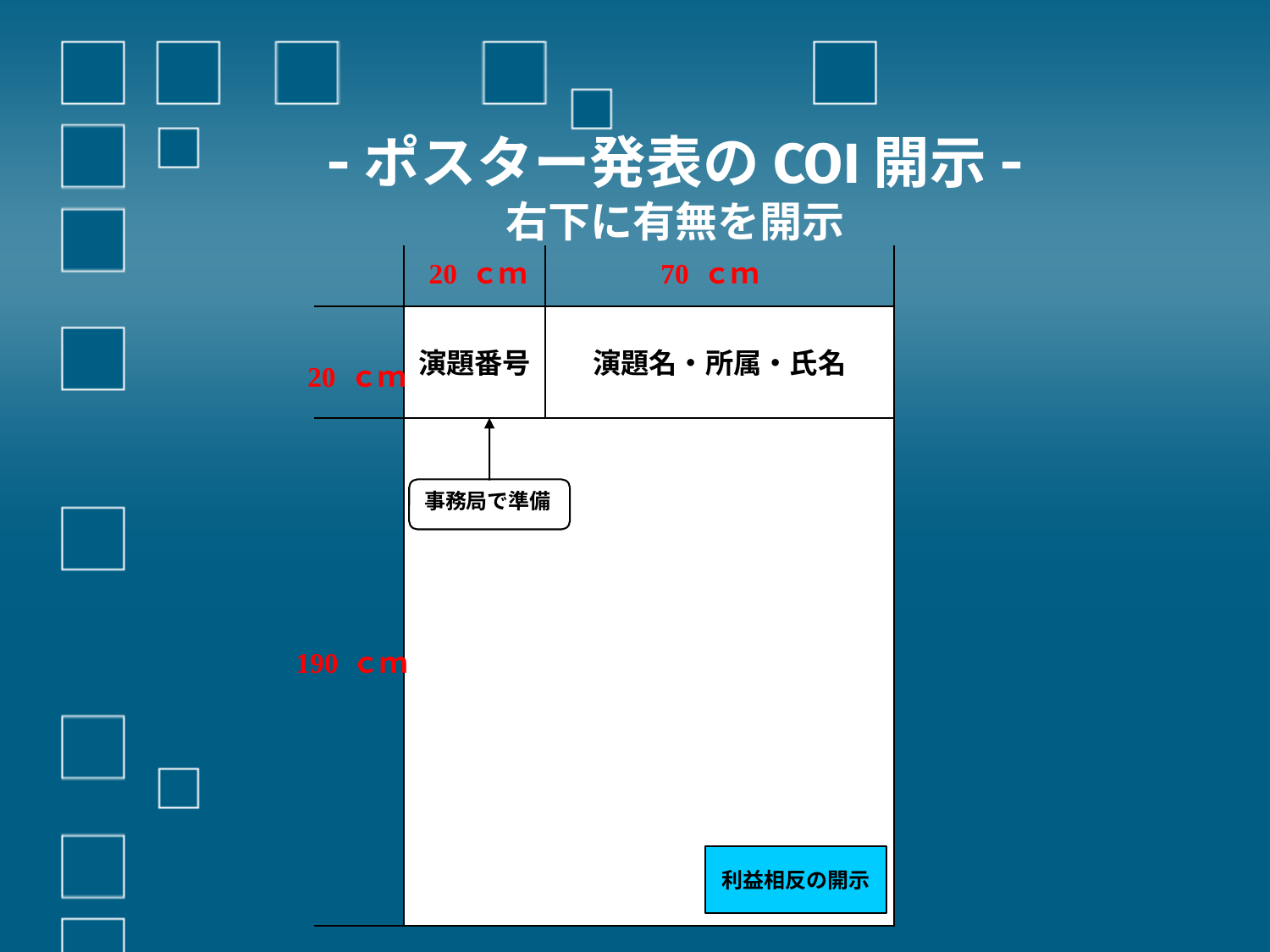

# -ポスター発表のCOI開示- 右下に有無を開示
20 ｃｍ
70 ｃｍ

演題番号
演題名・所属・氏名
20 ｃｍ
事務局で準備
190 ｃｍ
利益相反の開示